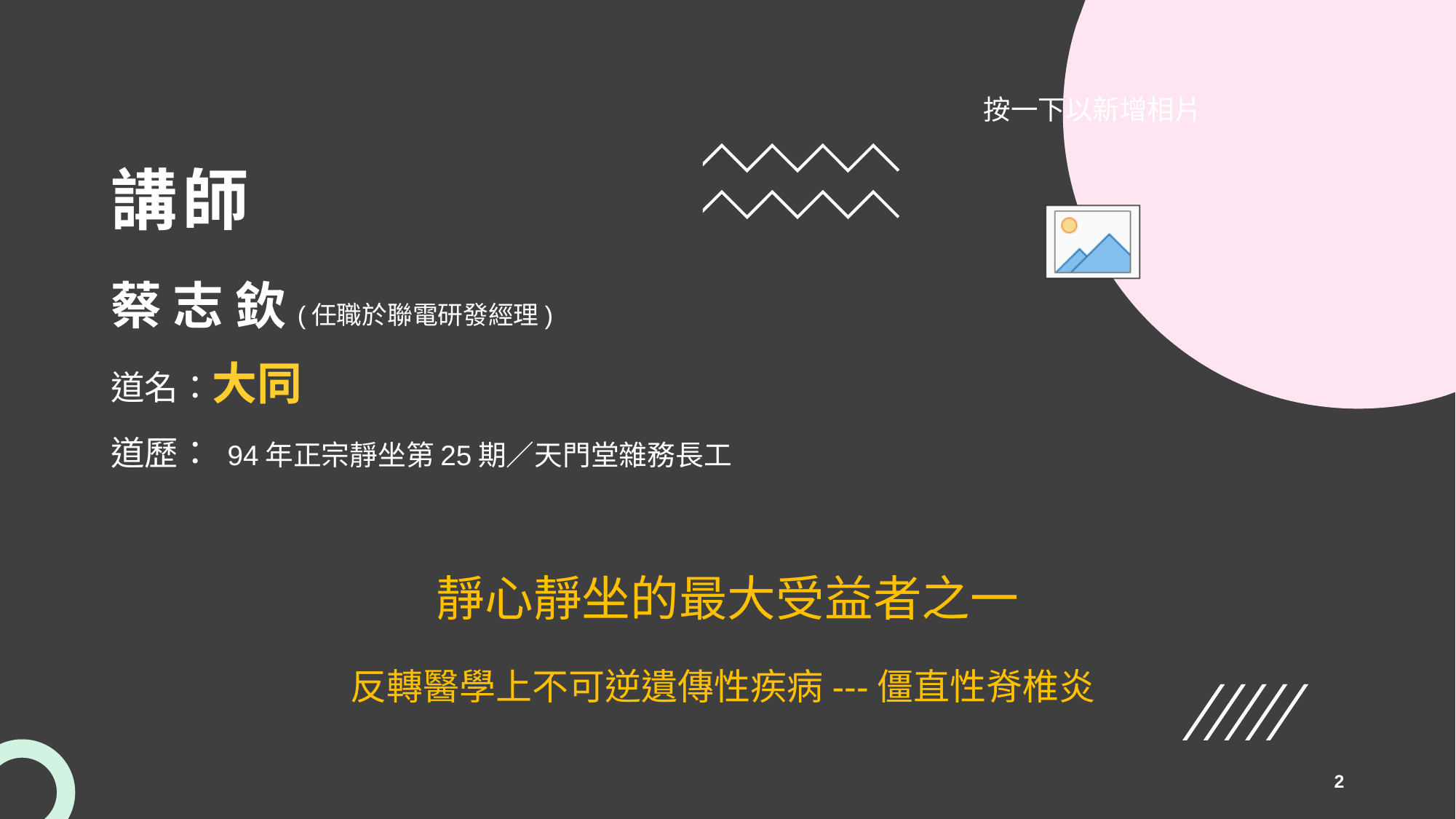

# 講師

蔡 志 欽(任職於聯電研發經理)
道名：大同
道歷： 94年正宗靜坐第25期／天門堂雜務長工
靜心靜坐的最大受益者之一
反轉醫學上不可逆遺傳性疾病---僵直性脊椎炎
2